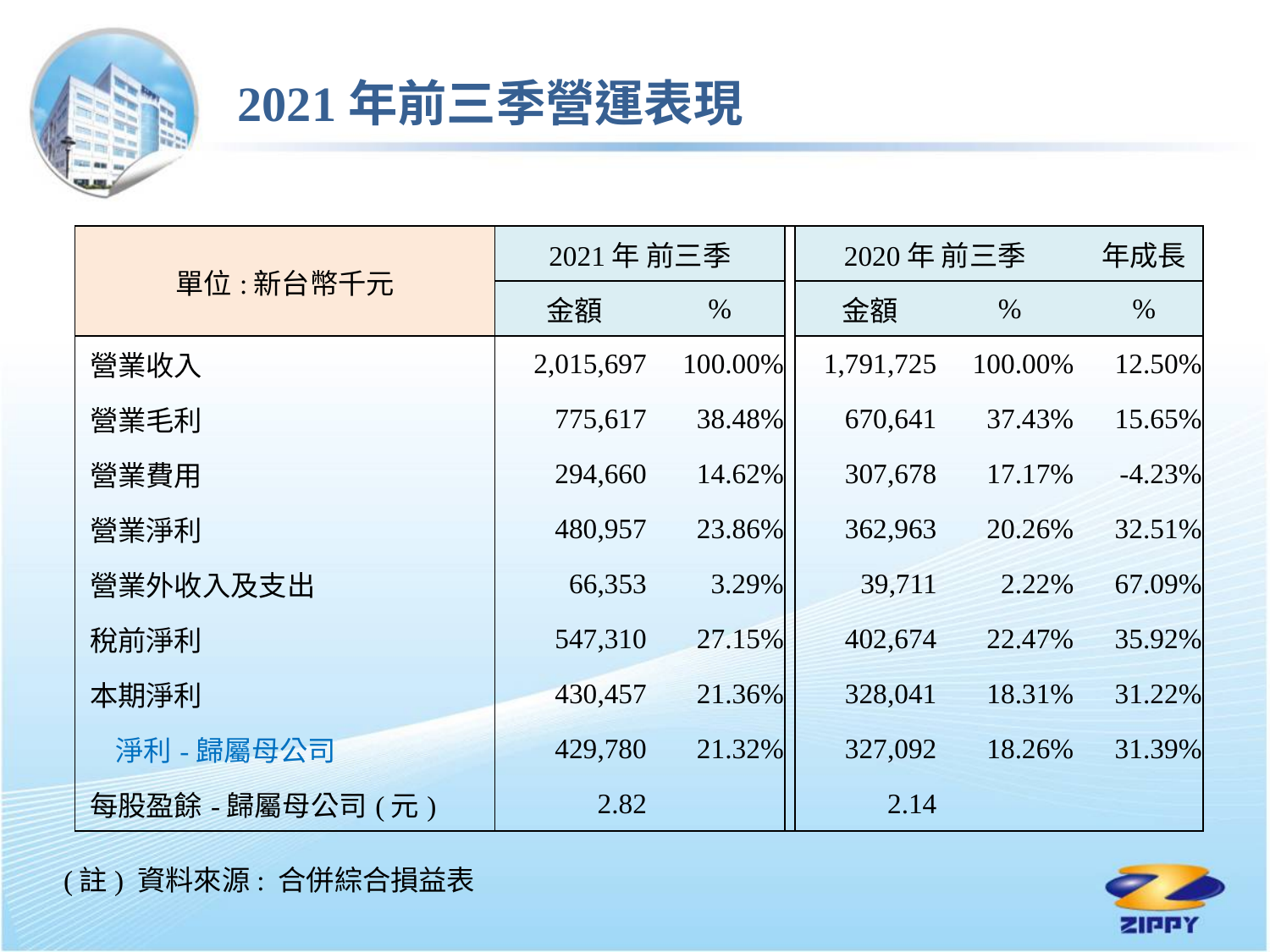

2021年前三季營運表現
| 單位:新台幣千元 | 2021年 前三季 |  |  | 2020年 前三季 |  |  | 年成長 |
| --- | --- | --- | --- | --- | --- | --- | --- |
|  | 金額 | % |  | 金額 | % |  | % |
| 營業收入 | 2,015,697 | 100.00% |  | 1,791,725 | 100.00% |  | 12.50% |
| 營業毛利 | 775,617 | 38.48% |  | 670,641 | 37.43% |  | 15.65% |
| 營業費用 | 294,660 | 14.62% |  | 307,678 | 17.17% |  | -4.23% |
| 營業淨利 | 480,957 | 23.86% |  | 362,963 | 20.26% |  | 32.51% |
| 營業外收入及支出 | 66,353 | 3.29% |  | 39,711 | 2.22% |  | 67.09% |
| 稅前淨利 | 547,310 | 27.15% |  | 402,674 | 22.47% |  | 35.92% |
| 本期淨利 | 430,457 | 21.36% |  | 328,041 | 18.31% |  | 31.22% |
| 淨利-歸屬母公司 | 429,780 | 21.32% |  | 327,092 | 18.26% |  | 31.39% |
| 每股盈餘-歸屬母公司(元) | 2.82 |  |  | 2.14 |  |  |  |
(註) 資料來源: 合併綜合損益表